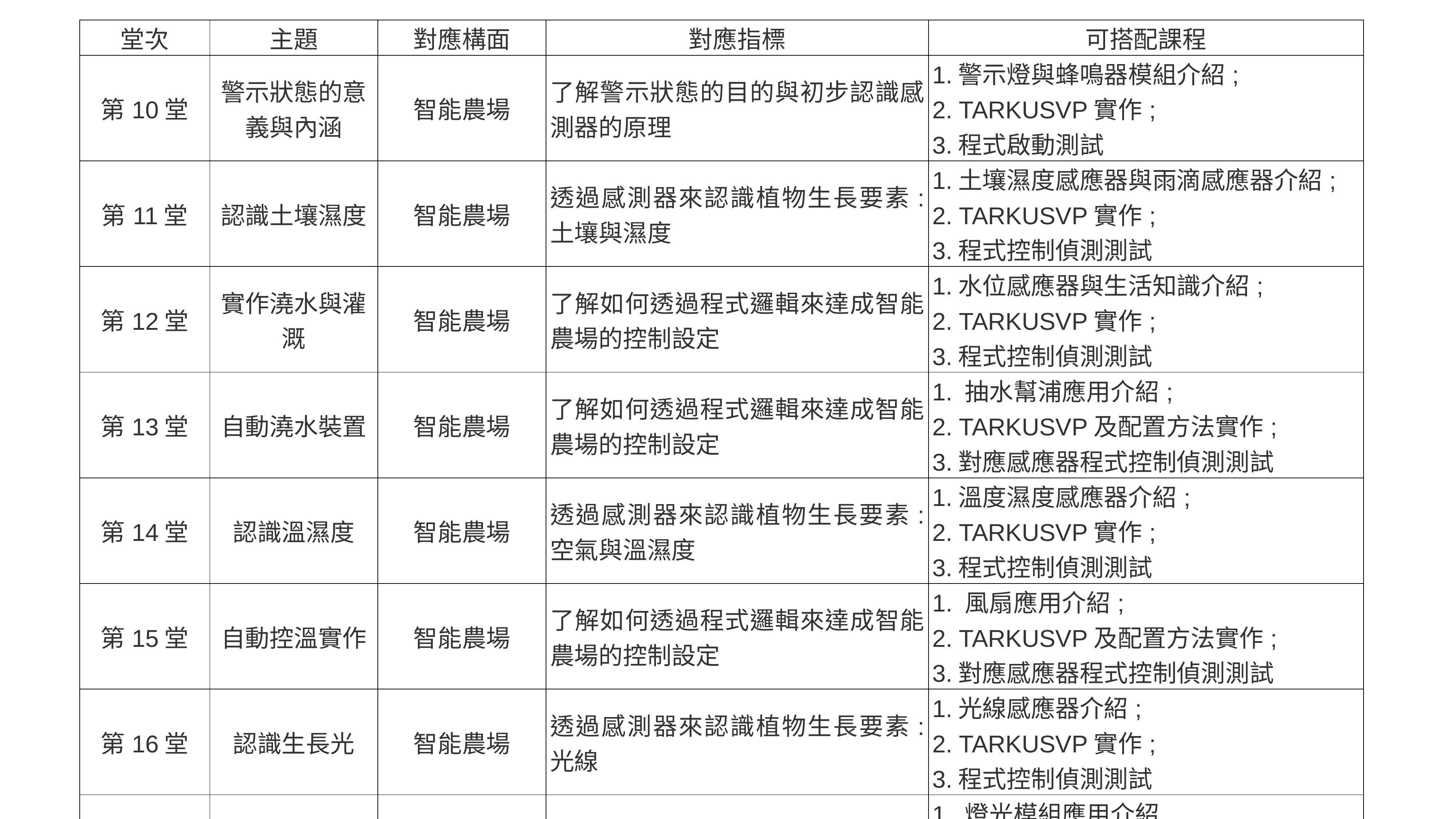

| 堂次 | 主題 | 對應構面 | 對應指標 | 可搭配課程 |
| --- | --- | --- | --- | --- |
| 第10堂 | 警示狀態的意義與內涵 | 智能農場 | 了解警示狀態的目的與初步認識感測器的原理 | 1.警示燈與蜂鳴器模組介紹; 2. TARKUSVP實作; 3.程式啟動測試 |
| 第11堂 | 認識土壤濕度 | 智能農場 | 透過感測器來認識植物生長要素: 土壤與濕度 | 1.土壤濕度感應器與雨滴感應器介紹; 2. TARKUSVP實作; 3.程式控制偵測測試 |
| 第12堂 | 實作澆水與灌溉 | 智能農場 | 了解如何透過程式邏輯來達成智能農場的控制設定 | 1.水位感應器與生活知識介紹; 2. TARKUSVP實作; 3.程式控制偵測測試 |
| 第13堂 | 自動澆水裝置 | 智能農場 | 了解如何透過程式邏輯來達成智能農場的控制設定 | 1. 抽水幫浦應用介紹; 2. TARKUSVP及配置方法實作; 3.對應感應器程式控制偵測測試 |
| 第14堂 | 認識溫濕度 | 智能農場 | 透過感測器來認識植物生長要素: 空氣與溫濕度 | 1.溫度濕度感應器介紹; 2. TARKUSVP實作; 3.程式控制偵測測試 |
| 第15堂 | 自動控溫實作 | 智能農場 | 了解如何透過程式邏輯來達成智能農場的控制設定 | 1. 風扇應用介紹; 2. TARKUSVP及配置方法實作; 3.對應感應器程式控制偵測測試 |
| 第16堂 | 認識生長光 | 智能農場 | 透過感測器來認識植物生長要素: 光線 | 1.光線感應器介紹; 2. TARKUSVP實作; 3.程式控制偵測測試 |
| 第17堂 | 自動照明實作 | 智能農場 | 了解如何透過程式邏輯來達成智能農場的控制設定 | 1. 燈光模組應用介紹 2. TARKUSVP及配置方法實作; 3. 對應感應器程式控制偵測測試 |
| 第18堂 | 原來組盆這樣玩 | 應用藝術 | 組盆藝術設計 | 園藝栽作課程 第八堂 植物組盆好好玩 |